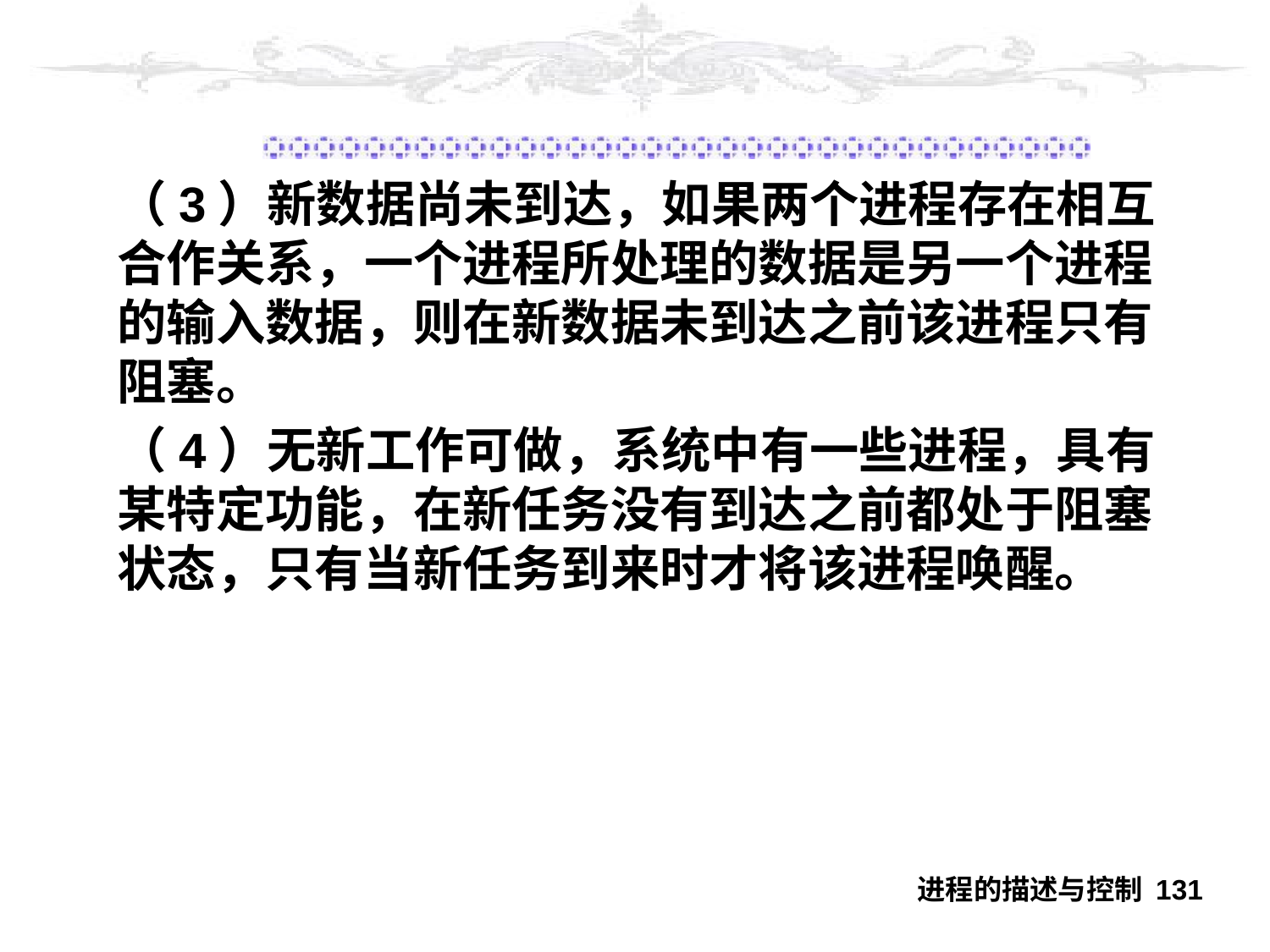

#
（3）新数据尚未到达，如果两个进程存在相互合作关系，一个进程所处理的数据是另一个进程的输入数据，则在新数据未到达之前该进程只有阻塞。
（4）无新工作可做，系统中有一些进程，具有某特定功能，在新任务没有到达之前都处于阻塞状态，只有当新任务到来时才将该进程唤醒。